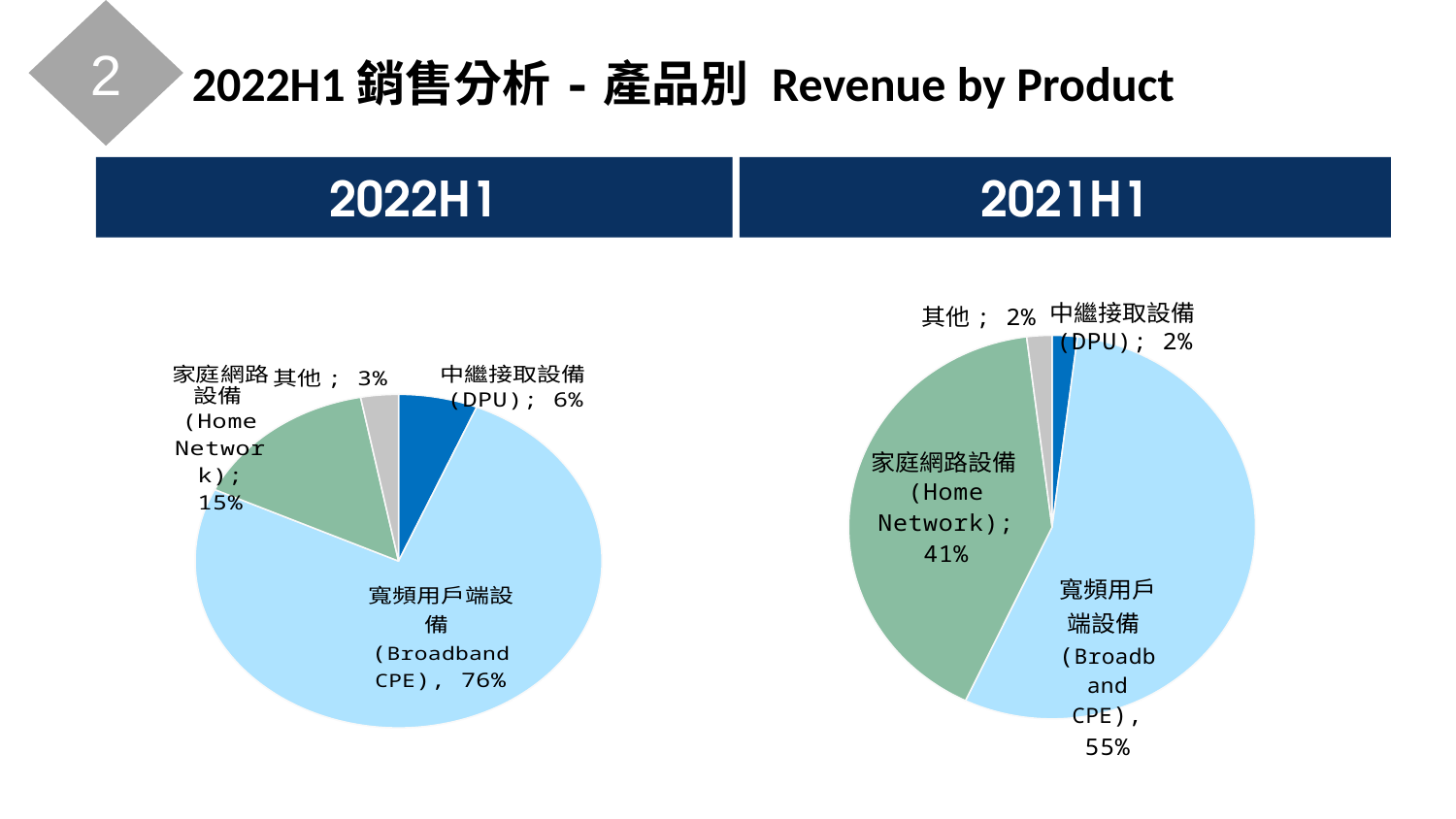

2
# 2022H1銷售分析-產品別 Revenue by Product
2022H1
2021H1

### Chart

| Category | 銷售 |
|---|---|
| 中繼接取設備(DPU) | 0.063 |
| 寬頻用戶端設備(Broadband CPE) | 0.7600000000000015 |
| 家庭網路設備(Home Network) | 0.15000000000000024 |
| 其他 | 0.030000000000000002 |

### Chart

| Category | 銷售 |
|---|---|
| 中繼接取設備(DPU) | 0.02000000000000001 |
| 寬頻用戶端設備(Broadband CPE) | 0.55 |
| 家庭網路設備(Home Network) | 0.4100000000000003 |
| 其他 | 0.02000000000000001 |